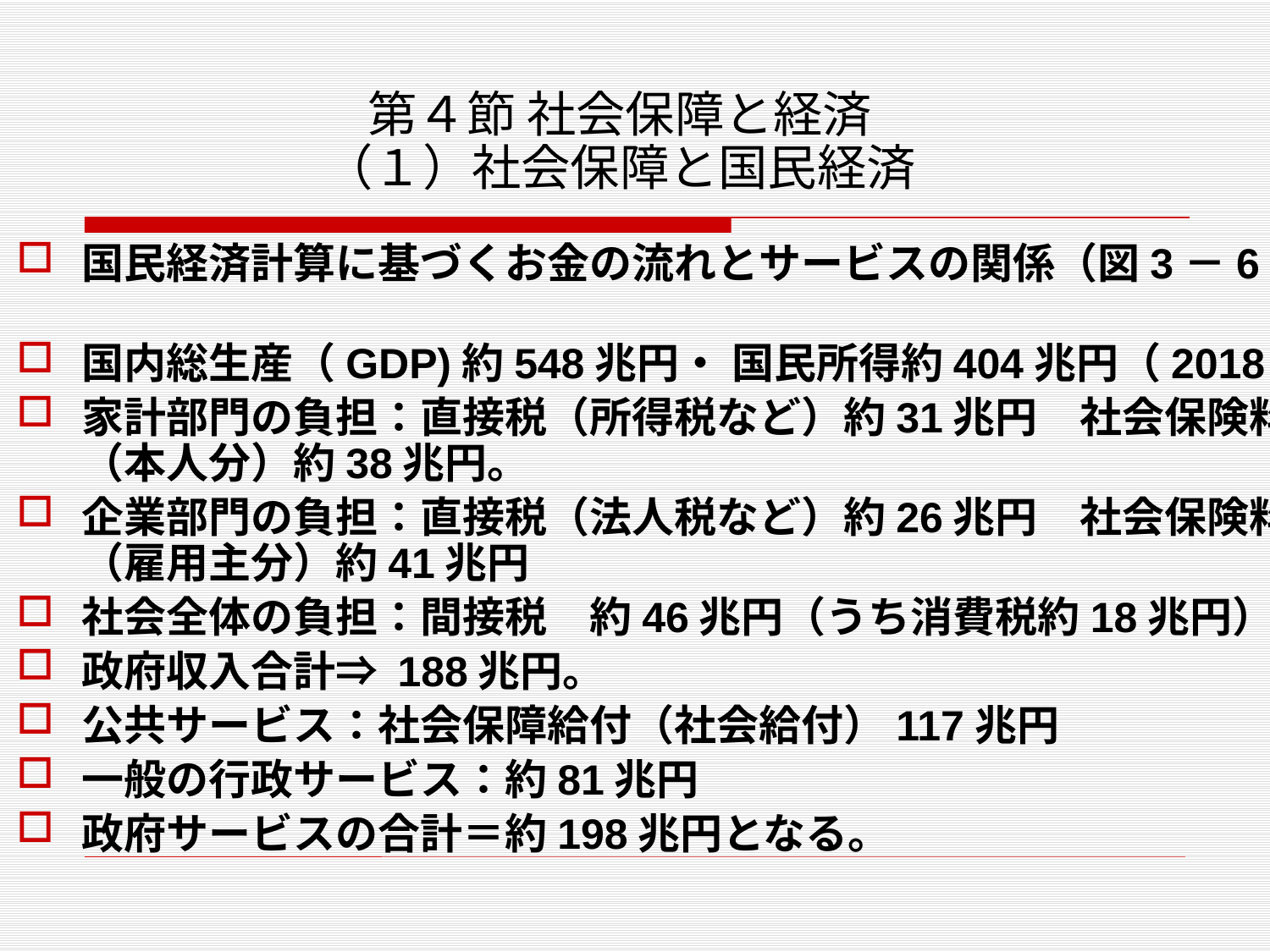

# 第４節 社会保障と経済 （１）社会保障と国民経済
国民経済計算に基づくお金の流れとサービスの関係（図3－6）
国内総生産（GDP)約548兆円・ 国民所得約404兆円（2018）
家計部門の負担：直接税（所得税など）約31兆円　社会保険料（本人分）約38兆円。
企業部門の負担：直接税（法人税など）約26兆円　社会保険料（雇用主分）約41兆円
社会全体の負担：間接税　約46兆円（うち消費税約18兆円）
政府収入合計⇒ 188兆円。
公共サービス：社会保障給付（社会給付）117兆円
一般の行政サービス：約81兆円
政府サービスの合計＝約198兆円となる。